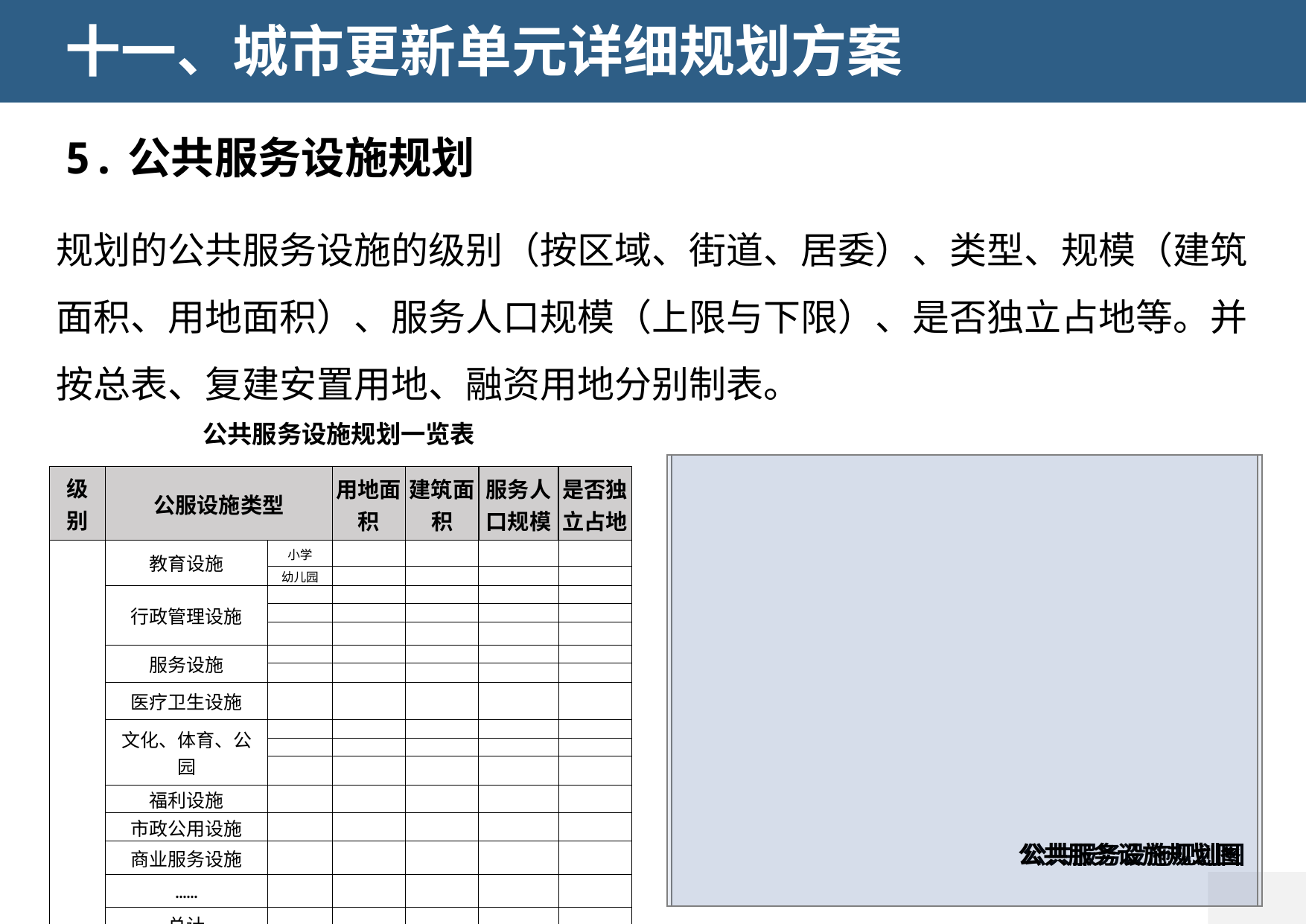

十一、城市更新单元详细规划方案
5.公共服务设施规划
规划的公共服务设施的级别（按区域、街道、居委）、类型、规模（建筑面积、用地面积）、服务人口规模（上限与下限）、是否独立占地等。并按总表、复建安置用地、融资用地分别制表。
公共服务设施规划一览表

公共服务设施规划图

公共服务设施规划图
| 级别 | 公服设施类型 |  | 用地面积 | 建筑面积 | 服务人口规模 | 是否独立占地 |
| --- | --- | --- | --- | --- | --- | --- |
|  | 教育设施 | 小学 |  |  |  |  |
|  |  | 幼儿园 |  |  |  |  |
|  | 行政管理设施 |  |  |  |  |  |
|  |  |  |  |  |  |  |
|  |  |  |  |  |  |  |
|  | 服务设施 |  |  |  |  |  |
|  |  |  |  |  |  |  |
|  | 医疗卫生设施 |  |  |  |  |  |
|  | 文化、体育、公园 |  |  |  |  |  |
|  |  |  |  |  |  |  |
|  |  |  |  |  |  |  |
|  | 福利设施 |  |  |  |  |  |
|  | 市政公用设施 |  |  |  |  |  |
|  | 商业服务设施 |  |  |  |  |  |
|  | …… |  |  |  |  |  |
|  | 总计 |  |  |  |  |  |
59